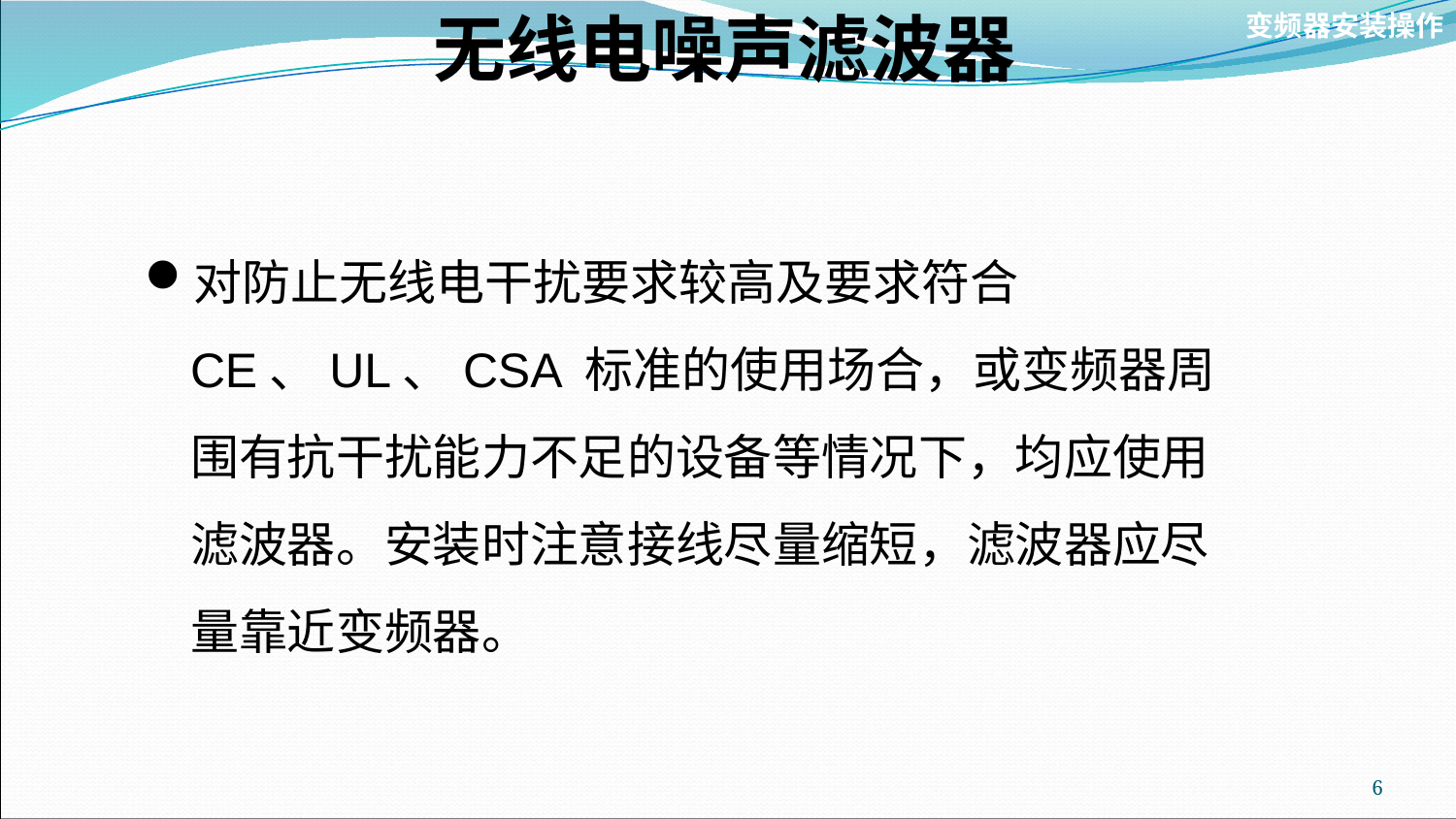

# 无线电噪声滤波器
变频器安装操作
对防止无线电干扰要求较高及要求符合 CE、UL、CSA 标准的使用场合，或变频器周围有抗干扰能力不足的设备等情况下，均应使用滤波器。安装时注意接线尽量缩短，滤波器应尽量靠近变频器。

6